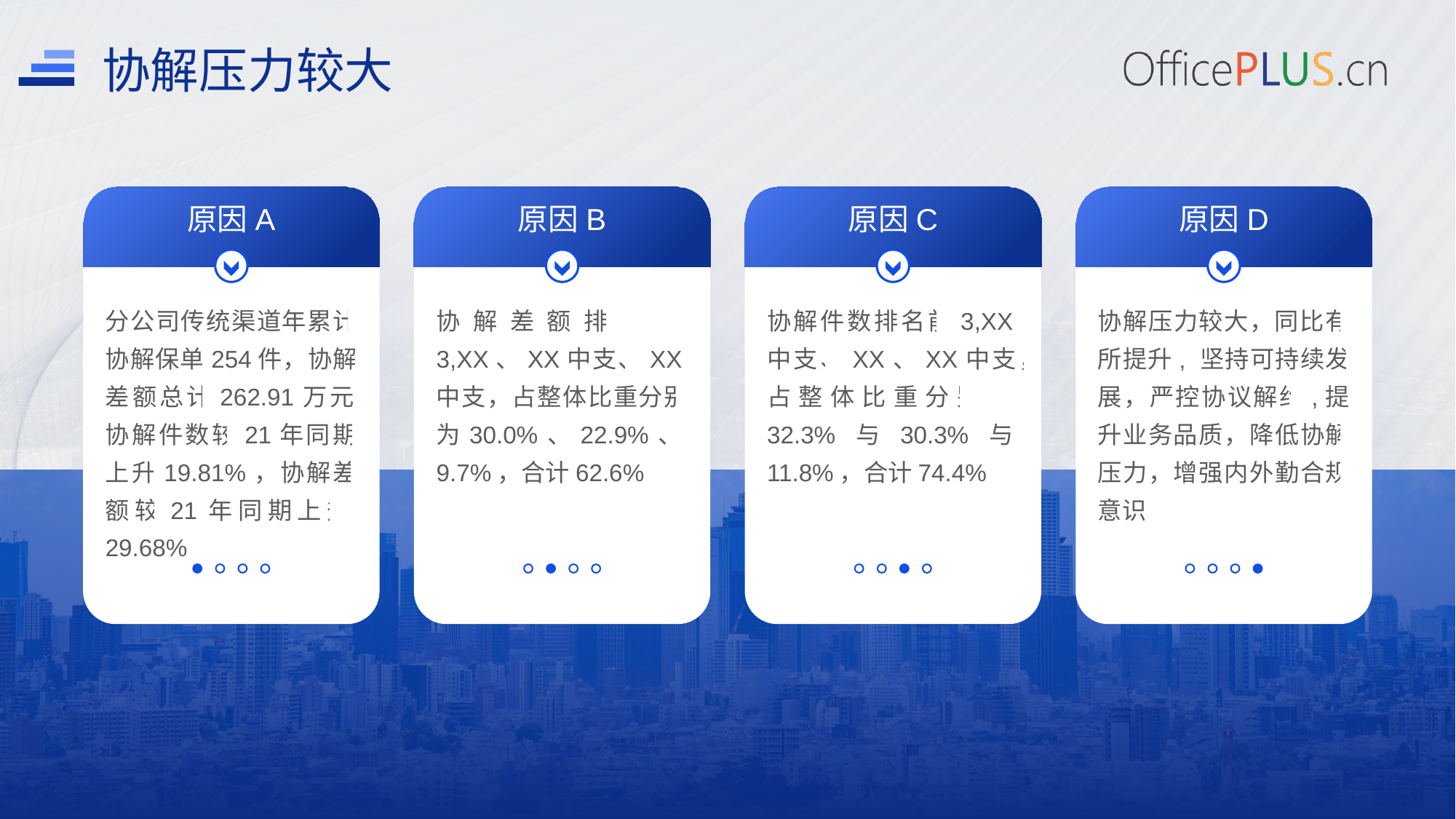

协解压力较大

原因A
原因B
原因C
原因D

分公司传统渠道年累计协解保单254件，协解差额总计262.91万元，协解件数较21年同期上升19.81%，协解差额较21年同期上升29.68%
协解差额排名前3,XX、XX中支、XX中支，占整体比重分别为30.0%、22.9%、9.7%，合计62.6%
协解件数排名前3,XX中支、XX、XX中支，占整体比重分别为32.3%与30.3%与11.8%，合计74.4%
协解压力较大，同比有所提升, 坚持可持续发展，严控协议解约,提升业务品质，降低协解压力，增强内外勤合规意识